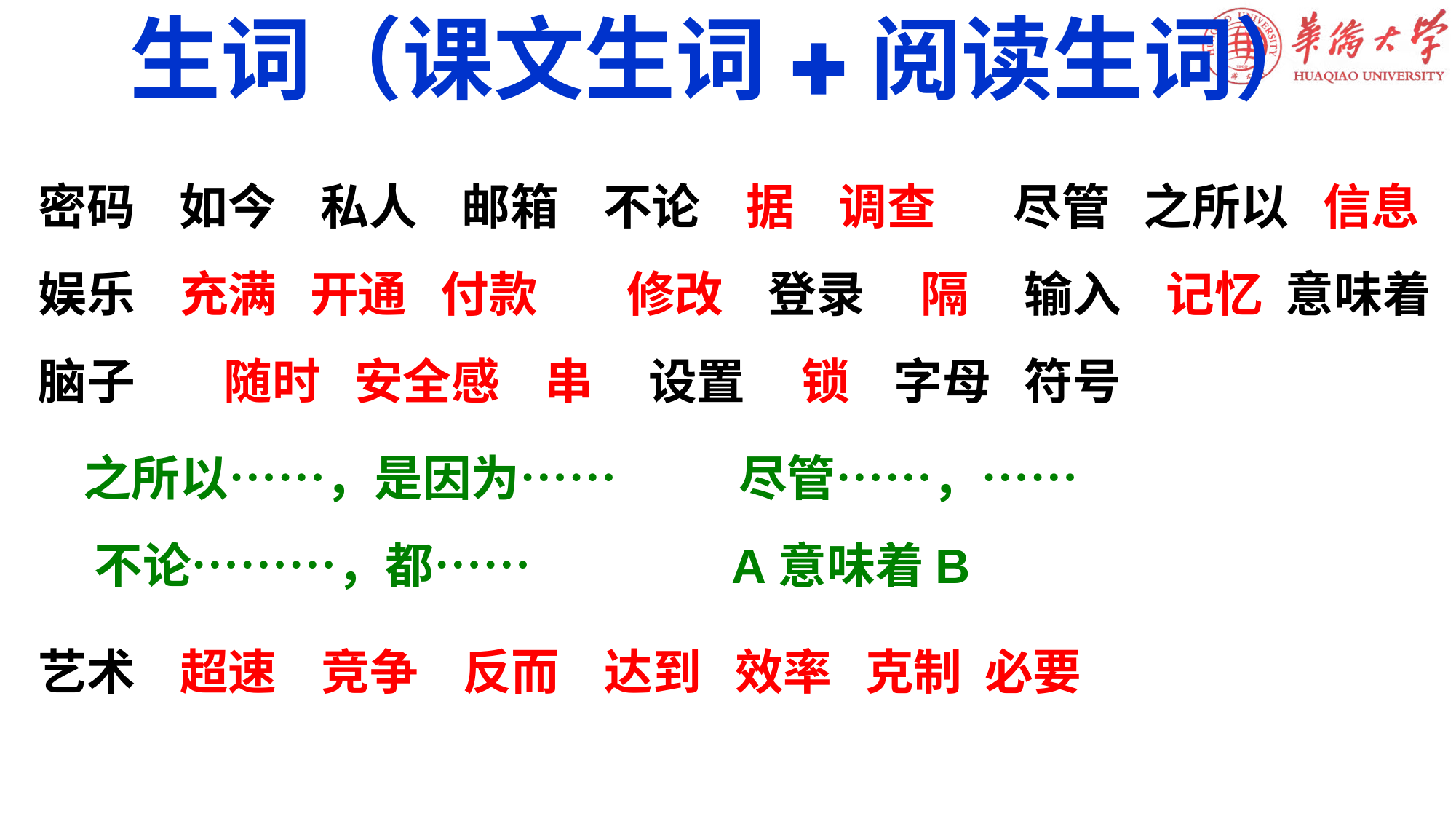

# 生词（课文生词+阅读生词）
密码    如今    私人    邮箱    不论    据    调查       尽管   之所以   信息    娱乐    充满   开通   付款        修改    登录     隔     输入    记忆  意味着  脑子        随时   安全感    串     设置     锁    字母   符号
   之所以……，是因为……           尽管……，……
    不论………，都……                 A意味着B
艺术    超速    竞争    反而    达到   效率   克制  必要